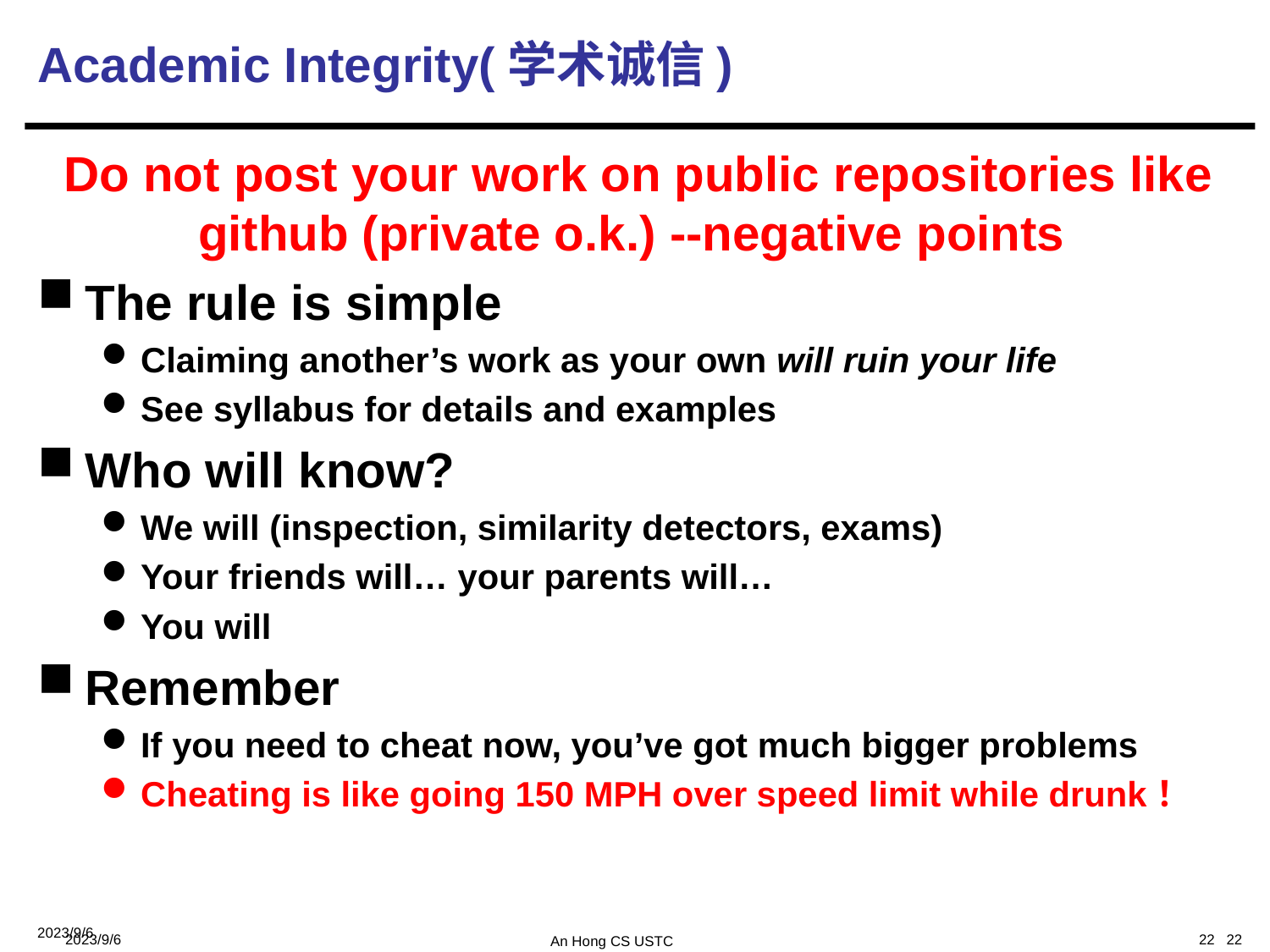

# Academic Integrity(学术诚信)
Do not post your work on public repositories like github (private o.k.) --negative points
The rule is simple
Claiming another’s work as your own will ruin your life
See syllabus for details and examples
Who will know?
We will (inspection, similarity detectors, exams)
Your friends will… your parents will…
You will
Remember
If you need to cheat now, you’ve got much bigger problems
Cheating is like going 150 MPH over speed limit while drunk！

2023/9/6
2023/9/6
22
22
An Hong CS USTC